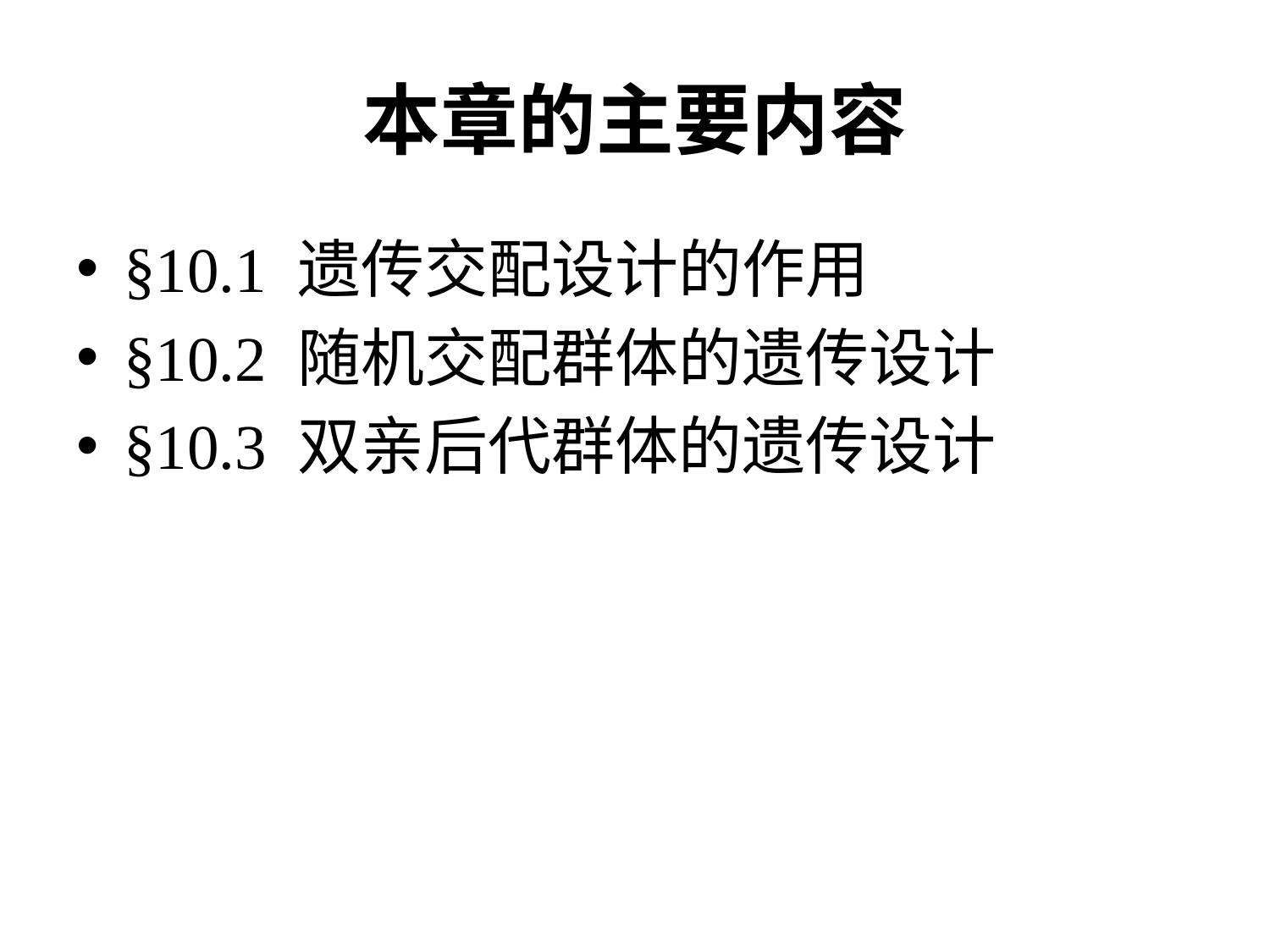

# 本章的主要内容
§10.1 遗传交配设计的作用
§10.2 随机交配群体的遗传设计
§10.3 双亲后代群体的遗传设计